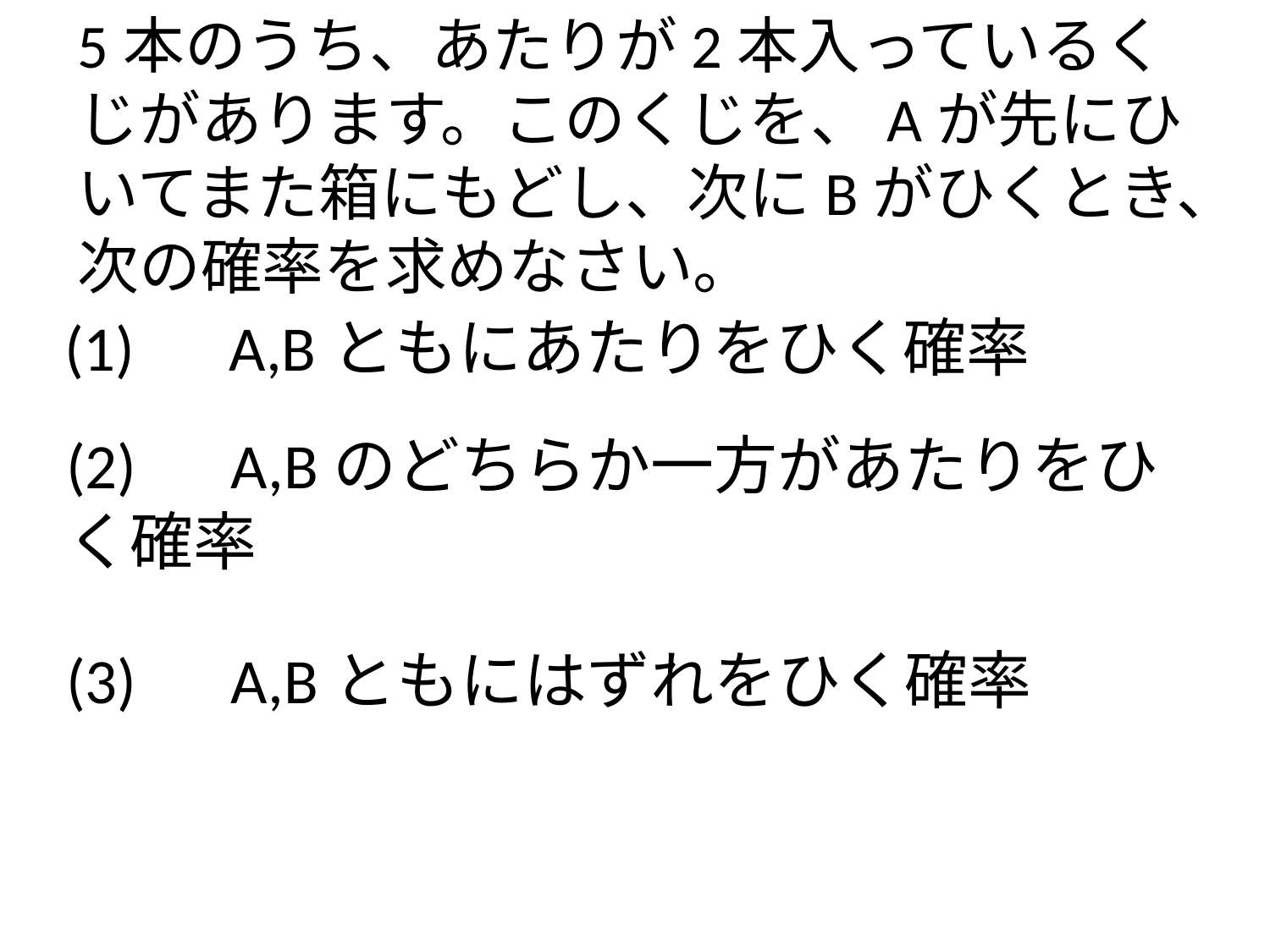

# 5本のうち、あたりが2本入っているくじがあります。このくじを、Aが先にひいてまた箱にもどし、次にBがひくとき、次の確率を求めなさい。
(1)　A,Bともにあたりをひく確率

(2)　A,Bのどちらか一方があたりをひく確率
(3)　A,Bともにはずれをひく確率